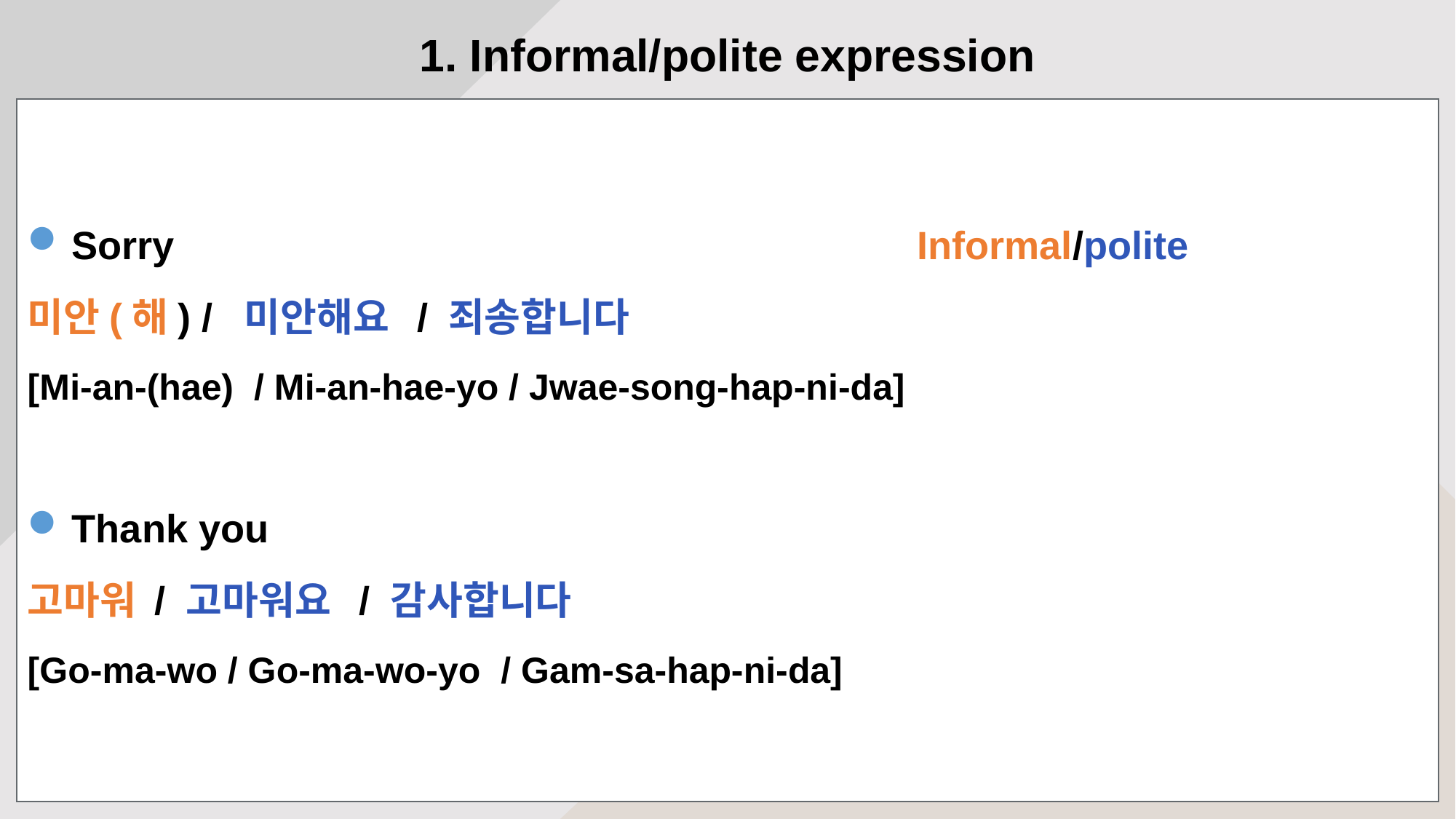

1. Informal/polite expression
Sorry                                                                    Informal/polite
미안(해) /  미안해요  / 죄송합니다
[Mi-an-(hae)  / Mi-an-hae-yo / Jwae-song-hap-ni-da]

Thank you
고마워 / 고마워요  / 감사합니다
[Go-ma-wo / Go-ma-wo-yo  / Gam-sa-hap-ni-da]